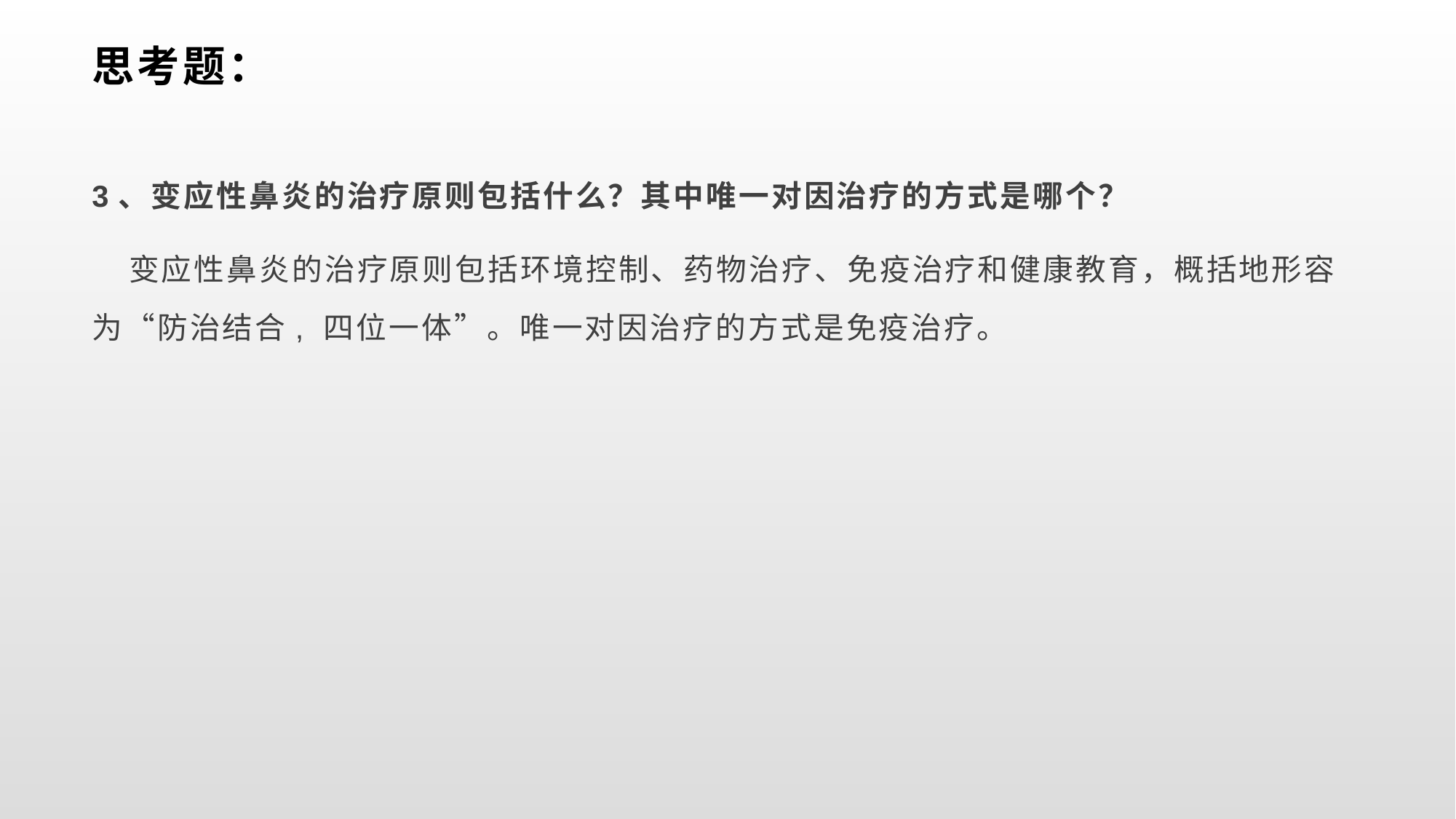

# 思考题：
3、变应性鼻炎的治疗原则包括什么？其中唯一对因治疗的方式是哪个？
    变应性鼻炎的治疗原则包括环境控制、药物治疗、免疫治疗和健康教育，概括地形容为“防治结合, 四位一体”。唯一对因治疗的方式是免疫治疗。